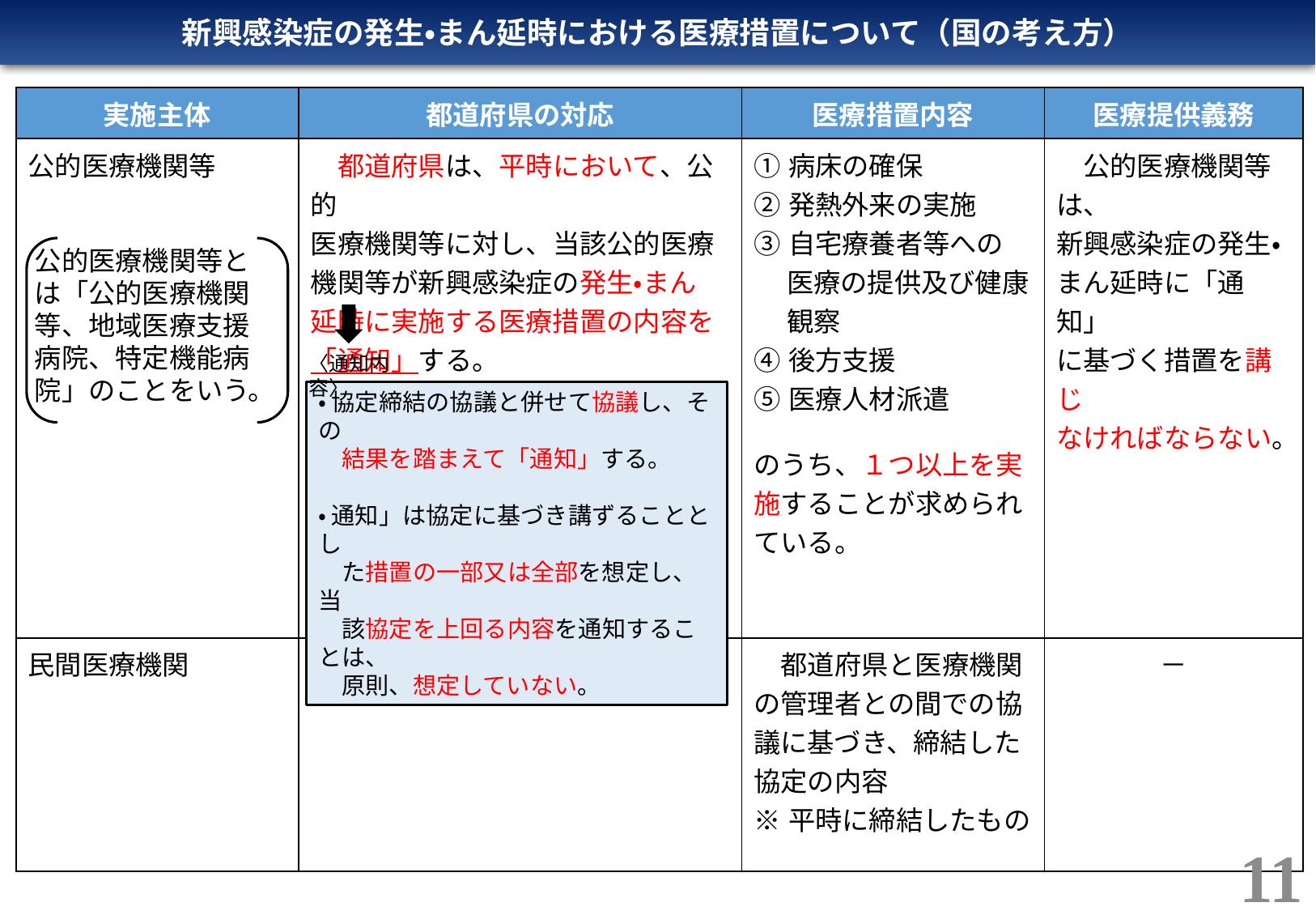

新興感染症の発生・まん延時における医療措置について（国の考え方）
| 実施主体 | 都道府県の対応 | 医療措置内容 | 医療提供義務 |
| --- | --- | --- | --- |
| 公的医療機関等 | 都道府県は、平時において、公的 医療機関等に対し、当該公的医療 機関等が新興感染症の発生・まん 延時に実施する医療措置の内容を「通知」する。 | ①病床の確保 ②発熱外来の実施 ③自宅療養者等への 　 医療の提供及び健康 　 観察 ④後方支援 ⑤医療人材派遣 のうち、１つ以上を実施することが求められている。 | 公的医療機関等は、 新興感染症の発生・ まん延時に「通知」 に基づく措置を講じ なければならない。 |
| 民間医療機関 | － | 都道府県と医療機関の管理者との間での協議に基づき、締結した協定の内容 ※平時に締結したもの | － |
公的医療機関等とは「公的医療機関等、地域医療支援病院、特定機能病院」のことをいう。

〈通知内容〉
・ 協定締結の協議と併せて協議し、その
　結果を踏まえて「通知」する。

・ 通知」は協定に基づき講ずることとし
　た措置の一部又は全部を想定し、当
　該協定を上回る内容を通知することは、
　原則、想定していない。
11